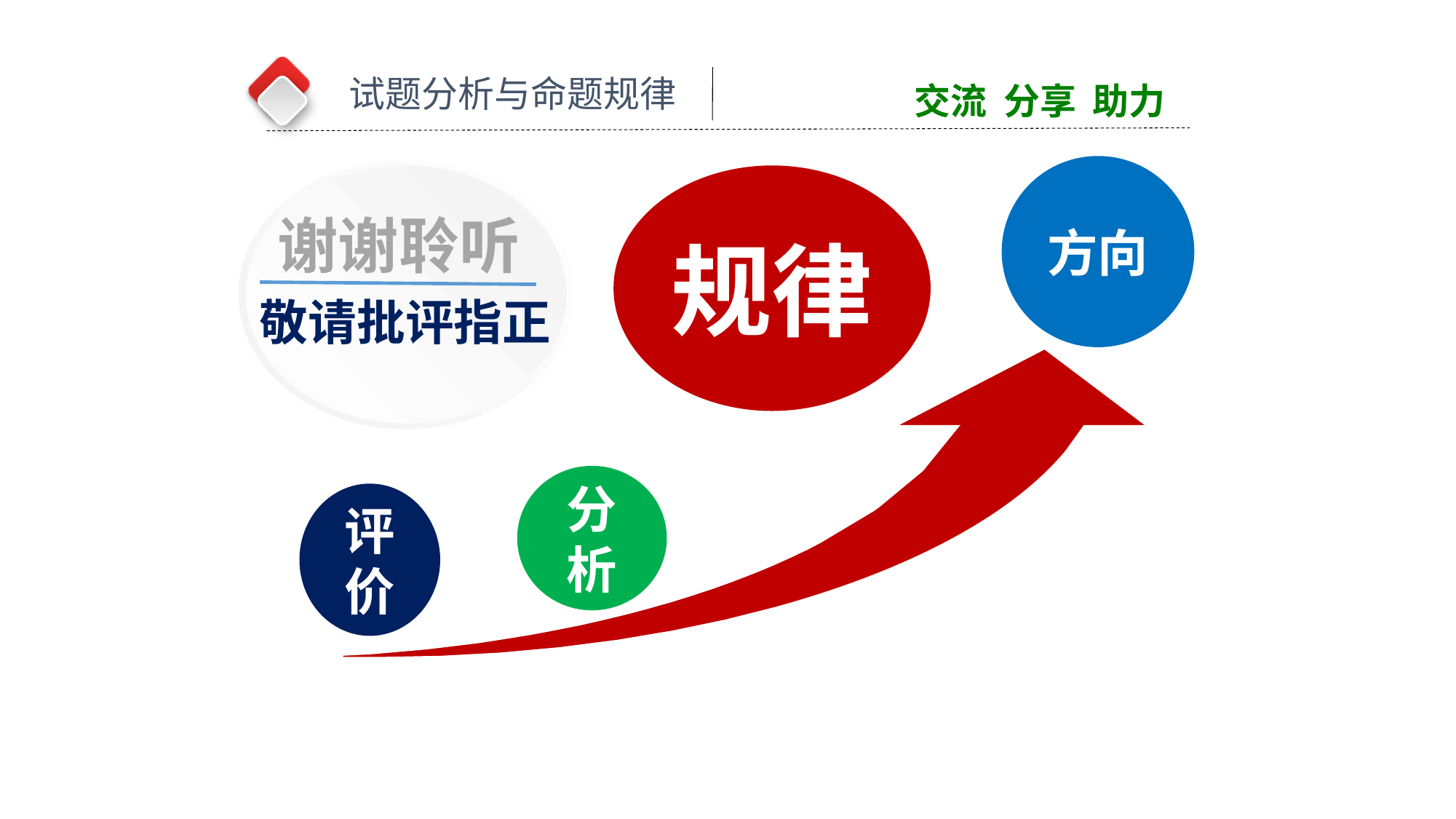

试题分析与命题规律
交流  分享  助力

方向

规律
谢谢聆听
敬请批评指正

分析
评价